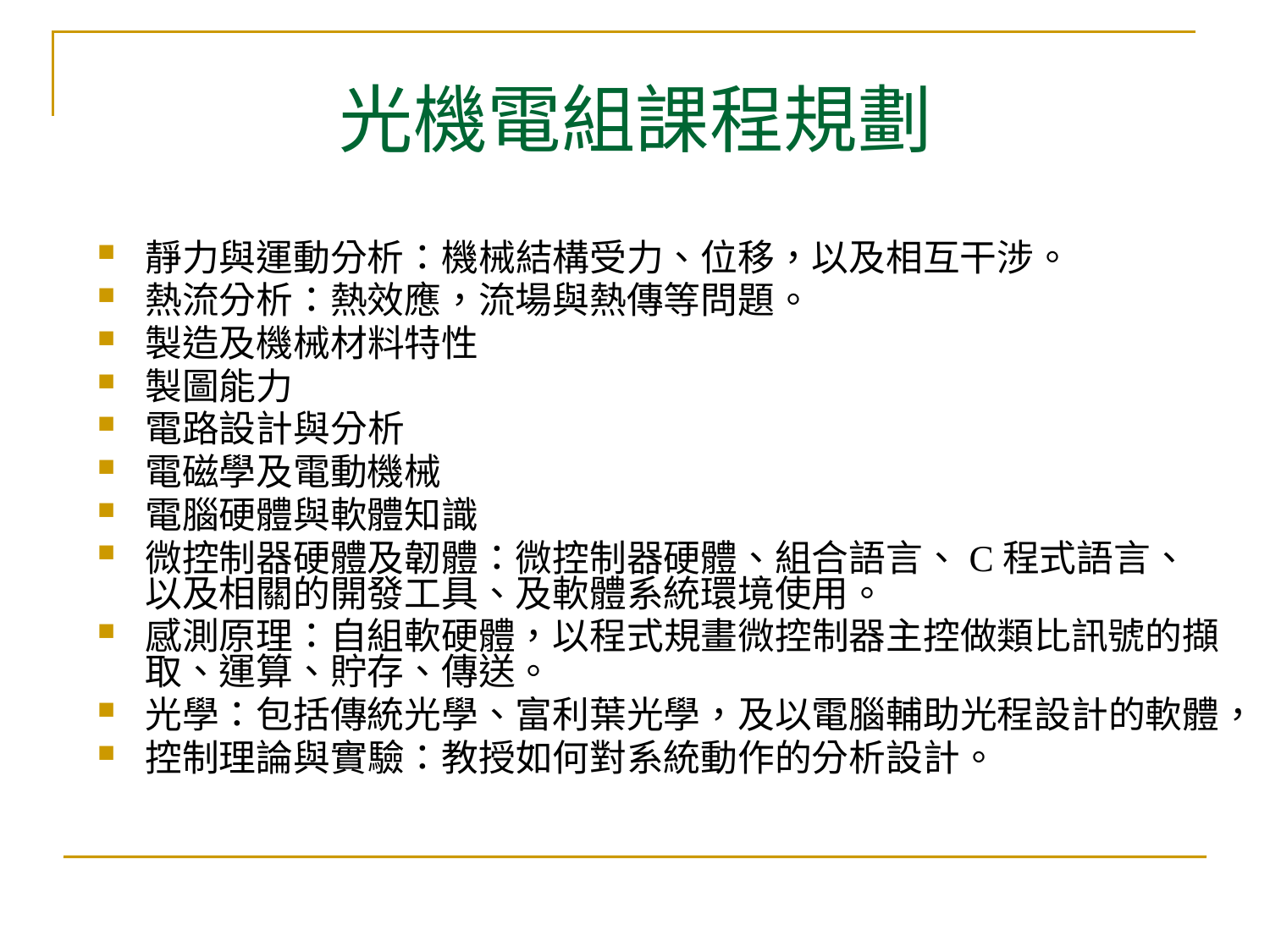

# 光機電組課程規劃
靜力與運動分析：機械結構受力、位移，以及相互干涉。
熱流分析：熱效應，流場與熱傳等問題。
製造及機械材料特性
製圖能力
電路設計與分析
電磁學及電動機械
電腦硬體與軟體知識
微控制器硬體及韌體：微控制器硬體、組合語言、C程式語言、以及相關的開發工具、及軟體系統環境使用。
感測原理：自組軟硬體，以程式規畫微控制器主控做類比訊號的擷取、運算、貯存、傳送。
光學：包括傳統光學、富利葉光學，及以電腦輔助光程設計的軟體，
控制理論與實驗：教授如何對系統動作的分析設計。